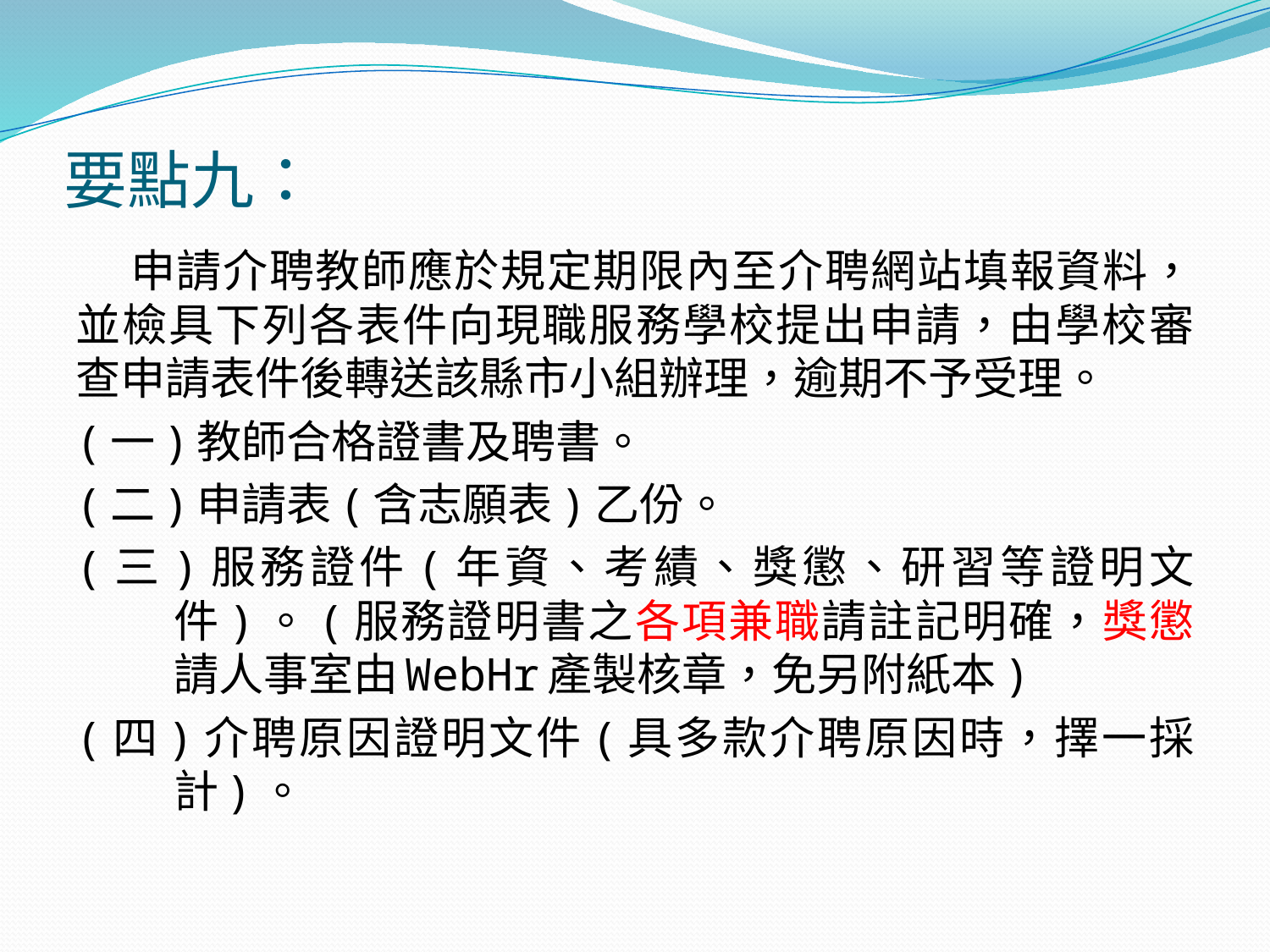

# 要點九：
    申請介聘教師應於規定期限內至介聘網站填報資料，並檢具下列各表件向現職服務學校提出申請，由學校審查申請表件後轉送該縣市小組辦理，逾期不予受理。
(一)教師合格證書及聘書。
(二)申請表(含志願表)乙份。
(三)服務證件(年資、考績、獎懲、研習等證明文件)。(服務證明書之各項兼職請註記明確，獎懲請人事室由WebHr產製核章，免另附紙本)
(四)介聘原因證明文件(具多款介聘原因時，擇一採計)。